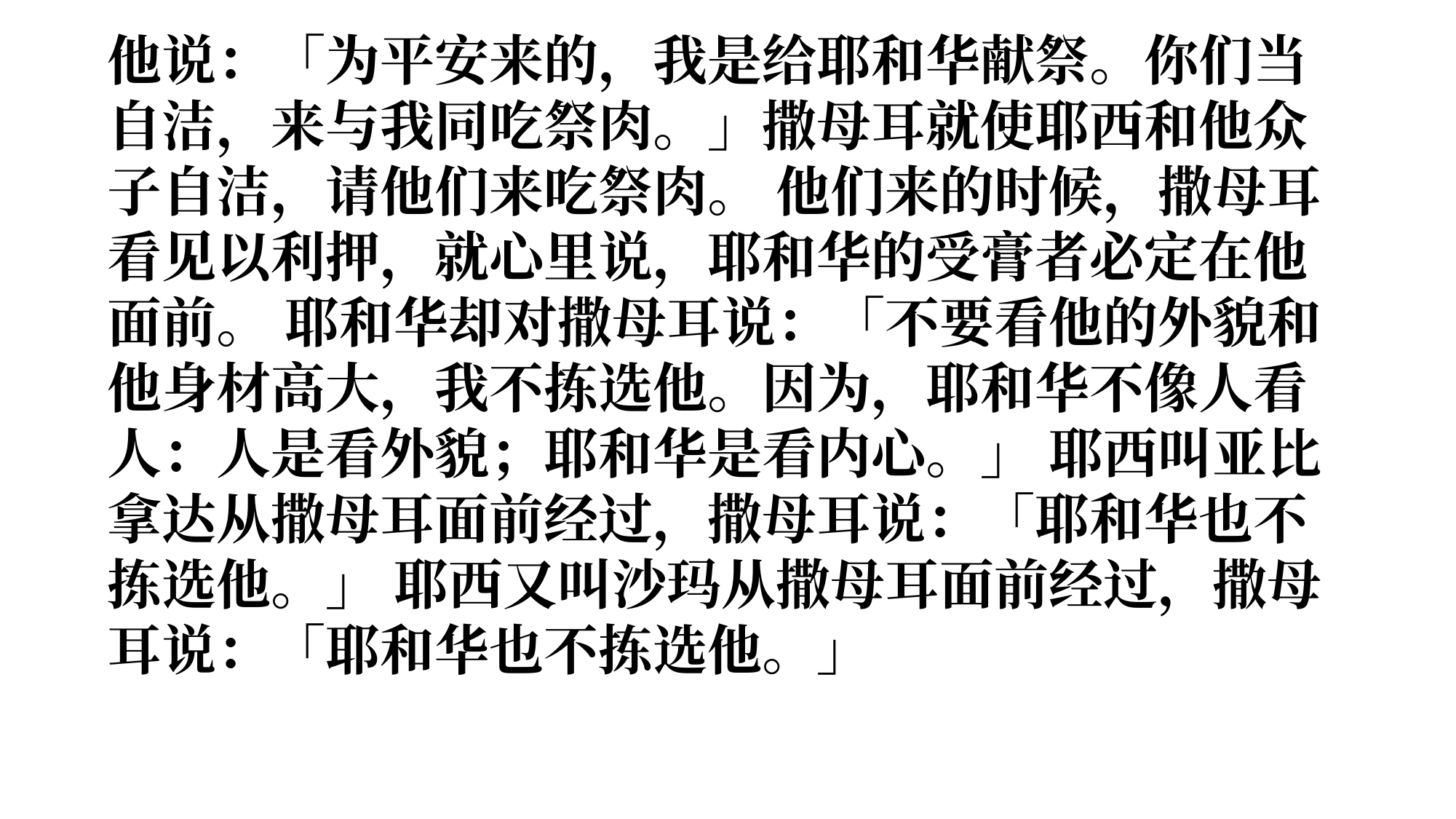

他说：「为平安来的，我是给耶和华献祭。你们当自洁，来与我同吃祭肉。」撒母耳就使耶西和他众子自洁，请他们来吃祭肉。 他们来的时候，撒母耳看见以利押，就心里说，耶和华的受膏者必定在他面前。 耶和华却对撒母耳说：「不要看他的外貌和他身材高大，我不拣选他。因为，耶和华不像人看人：人是看外貌；耶和华是看内心。」 耶西叫亚比拿达从撒母耳面前经过，撒母耳说：「耶和华也不拣选他。」 耶西又叫沙玛从撒母耳面前经过，撒母耳说：「耶和华也不拣选他。」